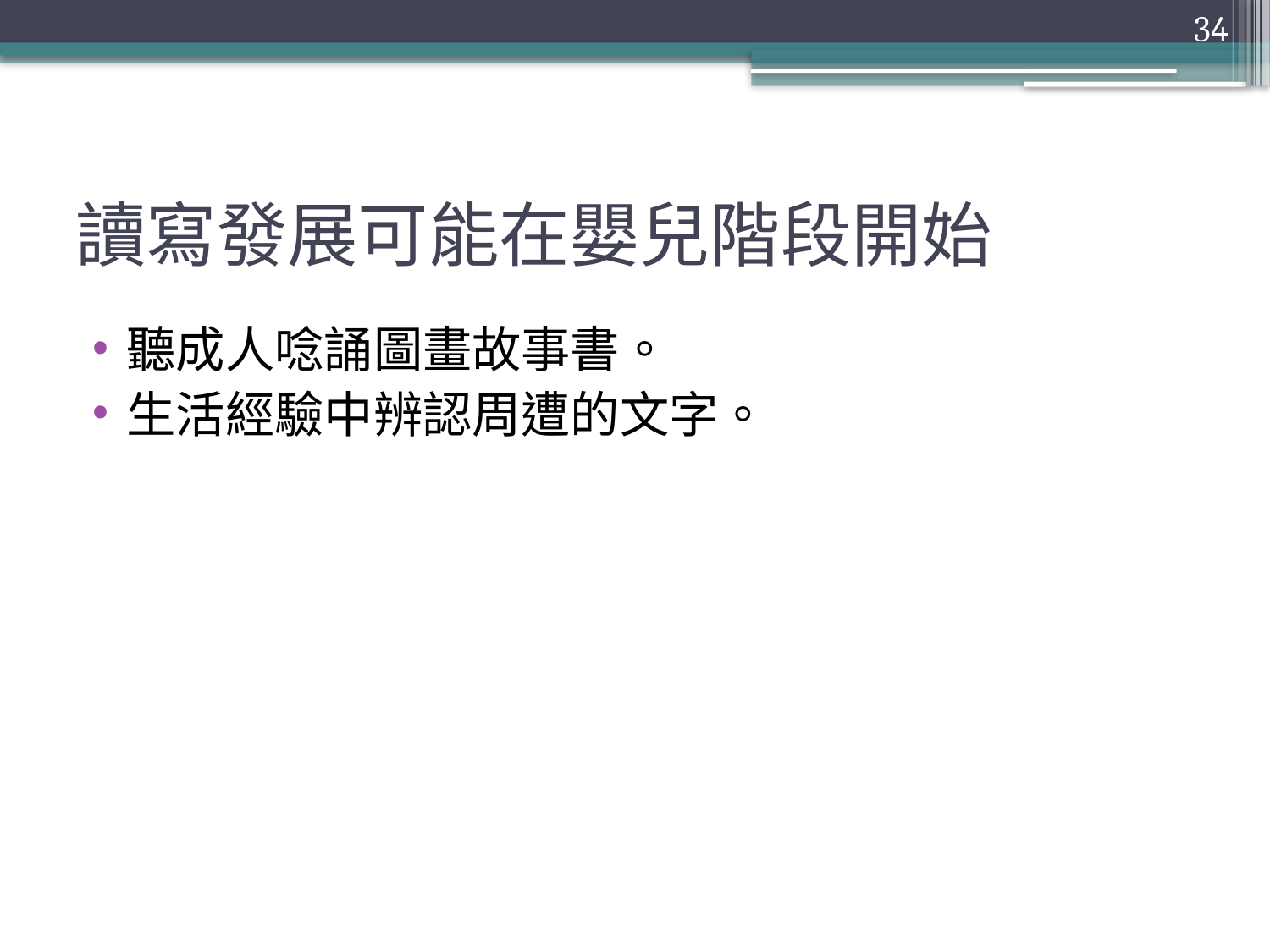

34

# 讀寫發展可能在嬰兒階段開始
聽成人唸誦圖畫故事書。
生活經驗中辨認周遭的文字。